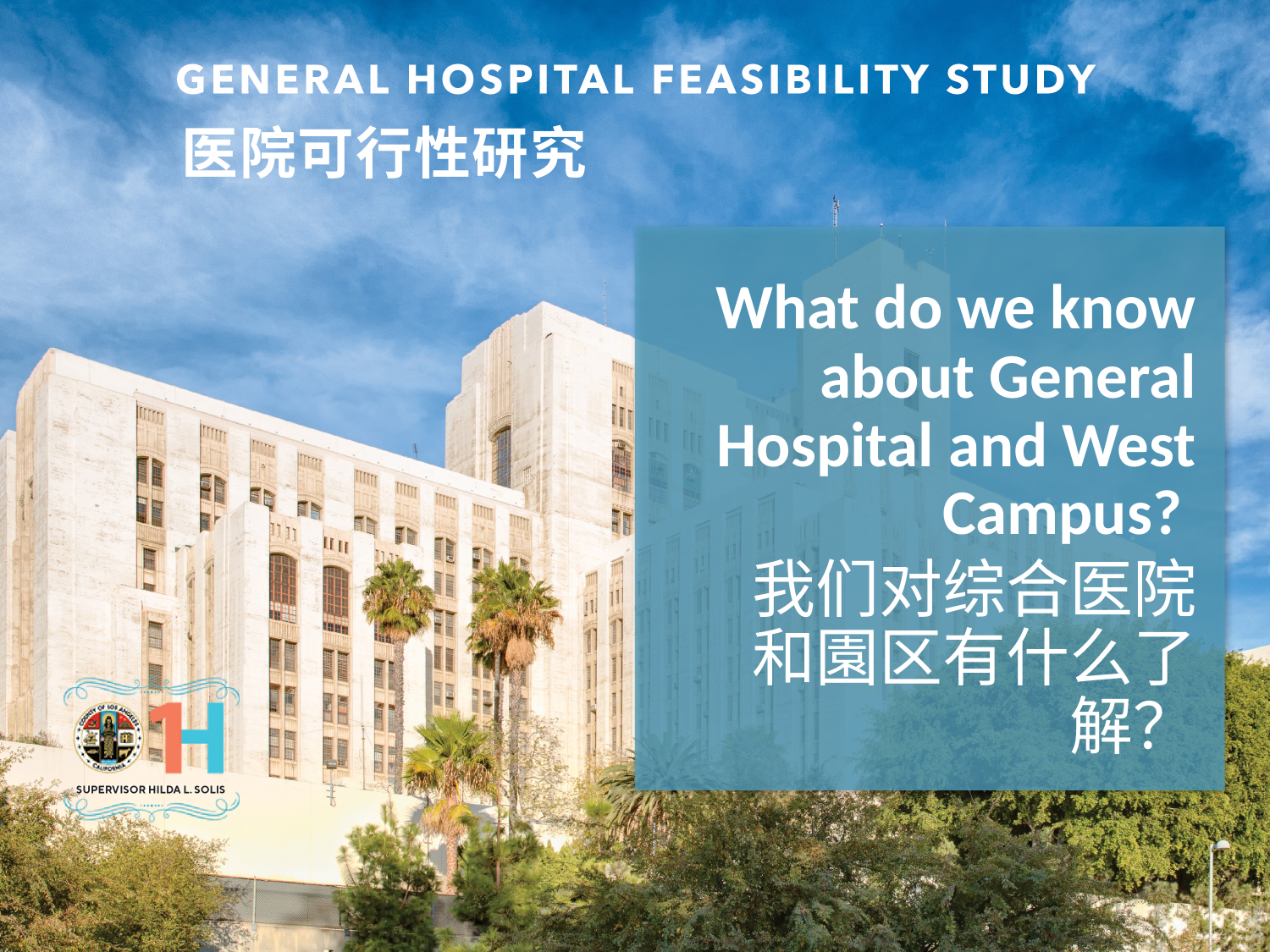

医院可行性研究

What do we know about General Hospital and West Campus?
我们对综合医院和園区有什么了解？